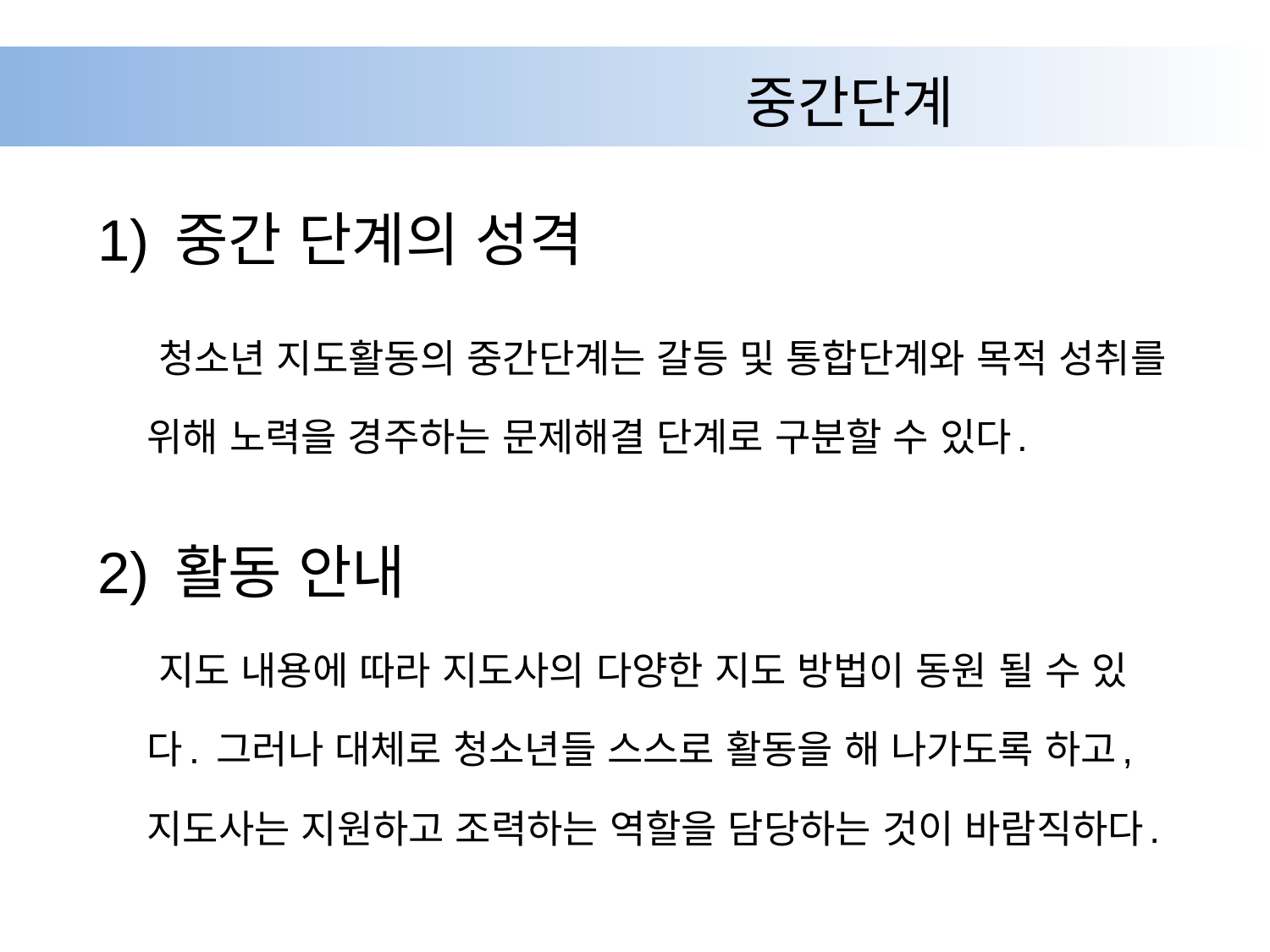

# 중간단계

1) 중간 단계의 성격

     청소년 지도활동의 중간단계는 갈등 및 통합단계와 목적 성취를 위해 노력을 경주하는 문제해결 단계로 구분할 수 있다.

2) 활동 안내
     지도 내용에 따라 지도사의 다양한 지도 방법이 동원 될 수 있다. 그러나 대체로 청소년들 스스로 활동을 해 나가도록 하고, 지도사는 지원하고 조력하는 역할을 담당하는 것이 바람직하다.